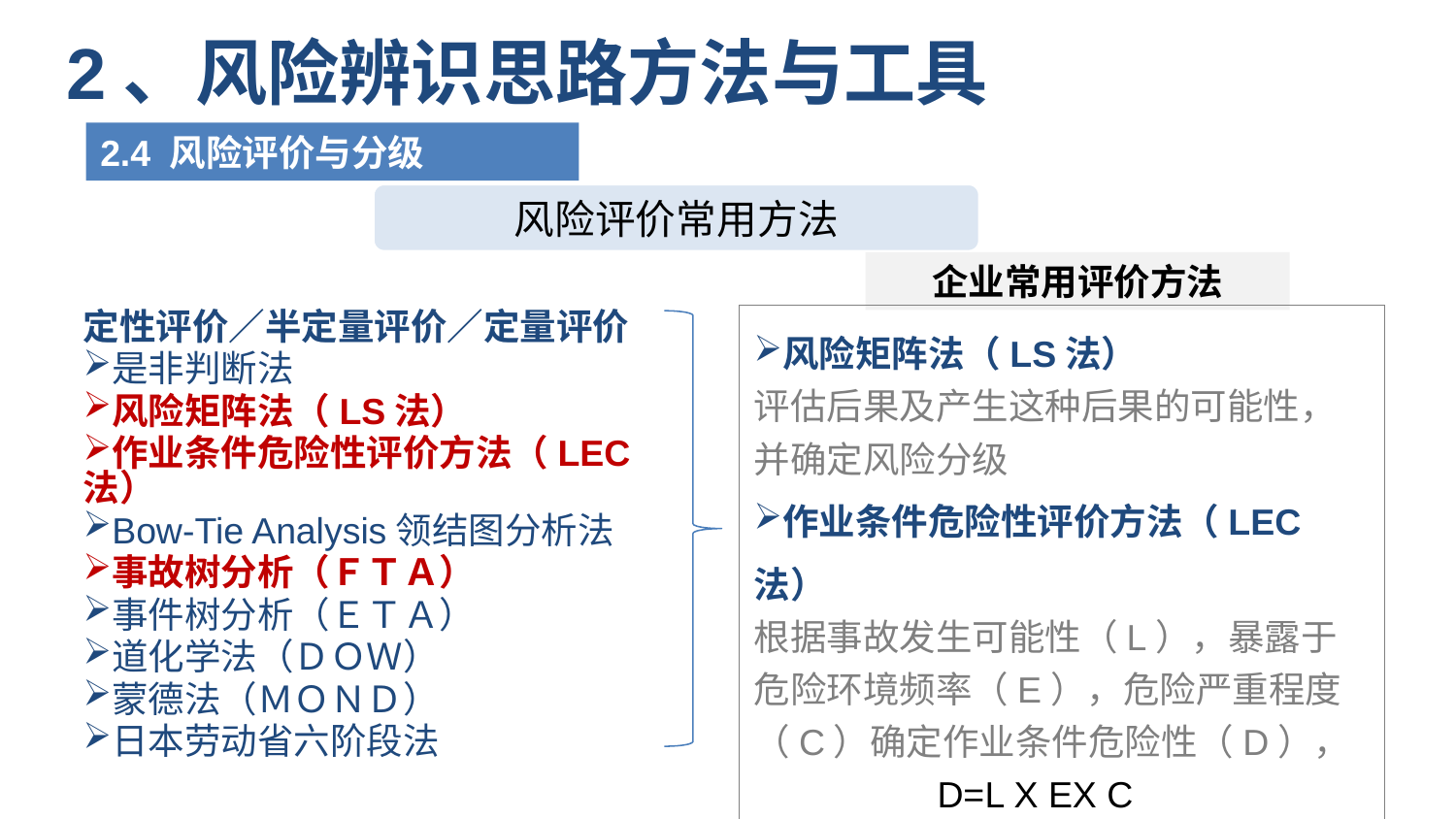

# 2、风险辨识思路方法与工具
2.4 风险评价与分级
风险评价常用方法
企业常用评价方法
定性评价／半定量评价／定量评价
是非判断法
风险矩阵法（LS法）
作业条件危险性评价方法（LEC法）
Bow-Tie Analysis领结图分析法
事故树分析（ＦＴＡ）
事件树分析（ＥＴＡ）
道化学法（ＤＯＷ）
蒙德法（ＭＯＮＤ）
日本劳动省六阶段法
风险矩阵法（LS法）
评估后果及产生这种后果的可能性，并确定风险分级
作业条件危险性评价方法（LEC法）
根据事故发生可能性（L），暴露于危险环境频率（E），危险严重程度（C）确定作业条件危险性（D），
                  D=L X EX C